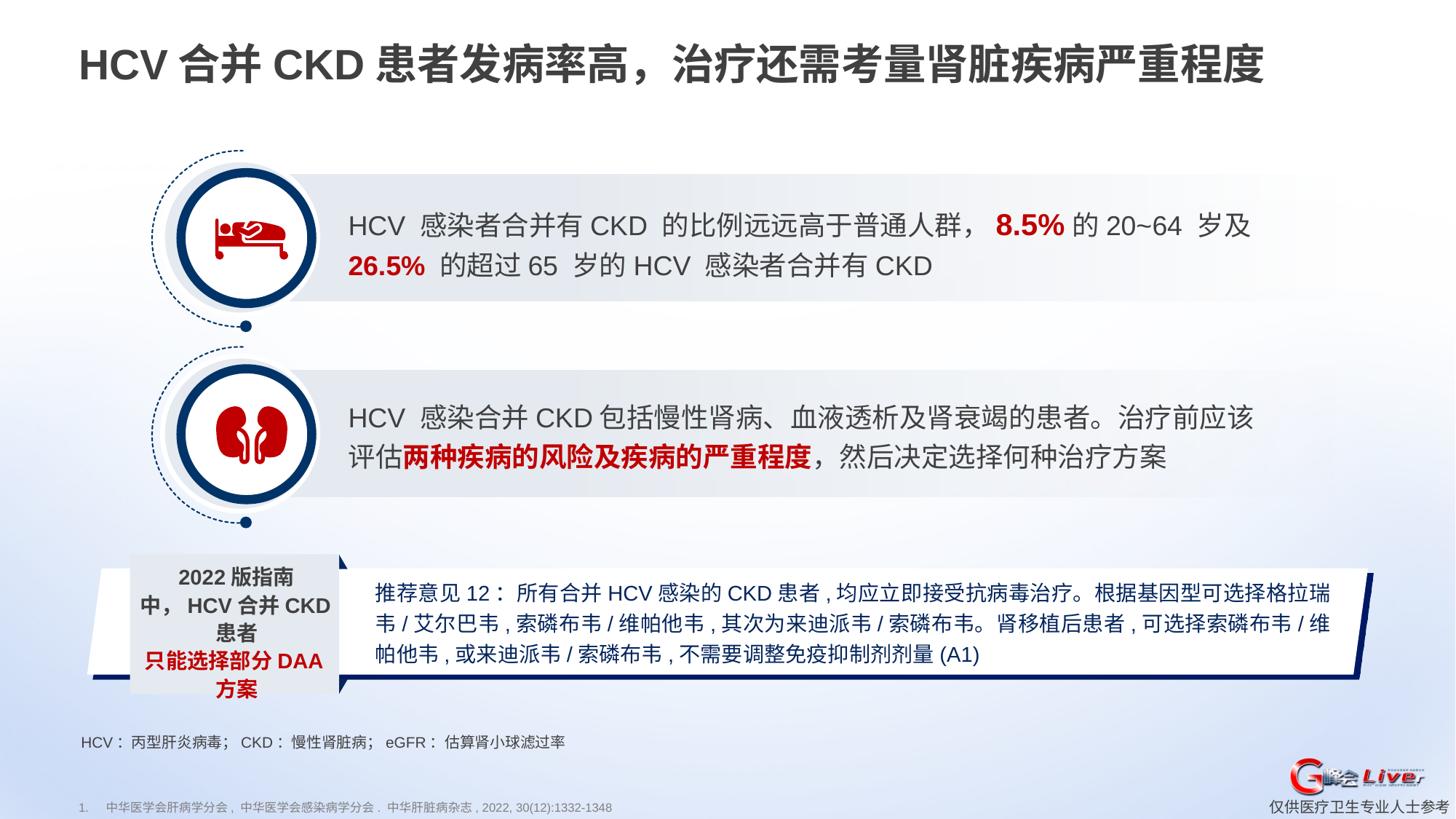

HCV合并CKD患者发病率高，治疗还需考量肾脏疾病严重程度

HCV 感染者合并有CKD 的比例远远高于普通人群，8.5%的20~64 岁及26.5% 的超过65 岁的HCV 感染者合并有CKD

HCV 感染合并CKD包括慢性肾病、血液透析及肾衰竭的患者。治疗前应该评估两种疾病的风险及疾病的严重程度，然后决定选择何种治疗方案

2022版指南中，HCV合并CKD患者
只能选择部分DAA方案

推荐意见12：所有合并HCV感染的CKD患者,均应立即接受抗病毒治疗。根据基因型可选择格拉瑞韦/艾尔巴韦,索磷布韦/维帕他韦,其次为来迪派韦/索磷布韦。肾移植后患者,可选择索磷布韦/维帕他韦,或来迪派韦/索磷布韦,不需要调整免疫抑制剂剂量(A1)
HCV：丙型肝炎病毒；CKD：慢性肾脏病；eGFR：估算肾小球滤过率
中华医学会肝病学分会, 中华医学会感染病学分会. 中华肝脏病杂志, 2022, 30(12):1332-1348